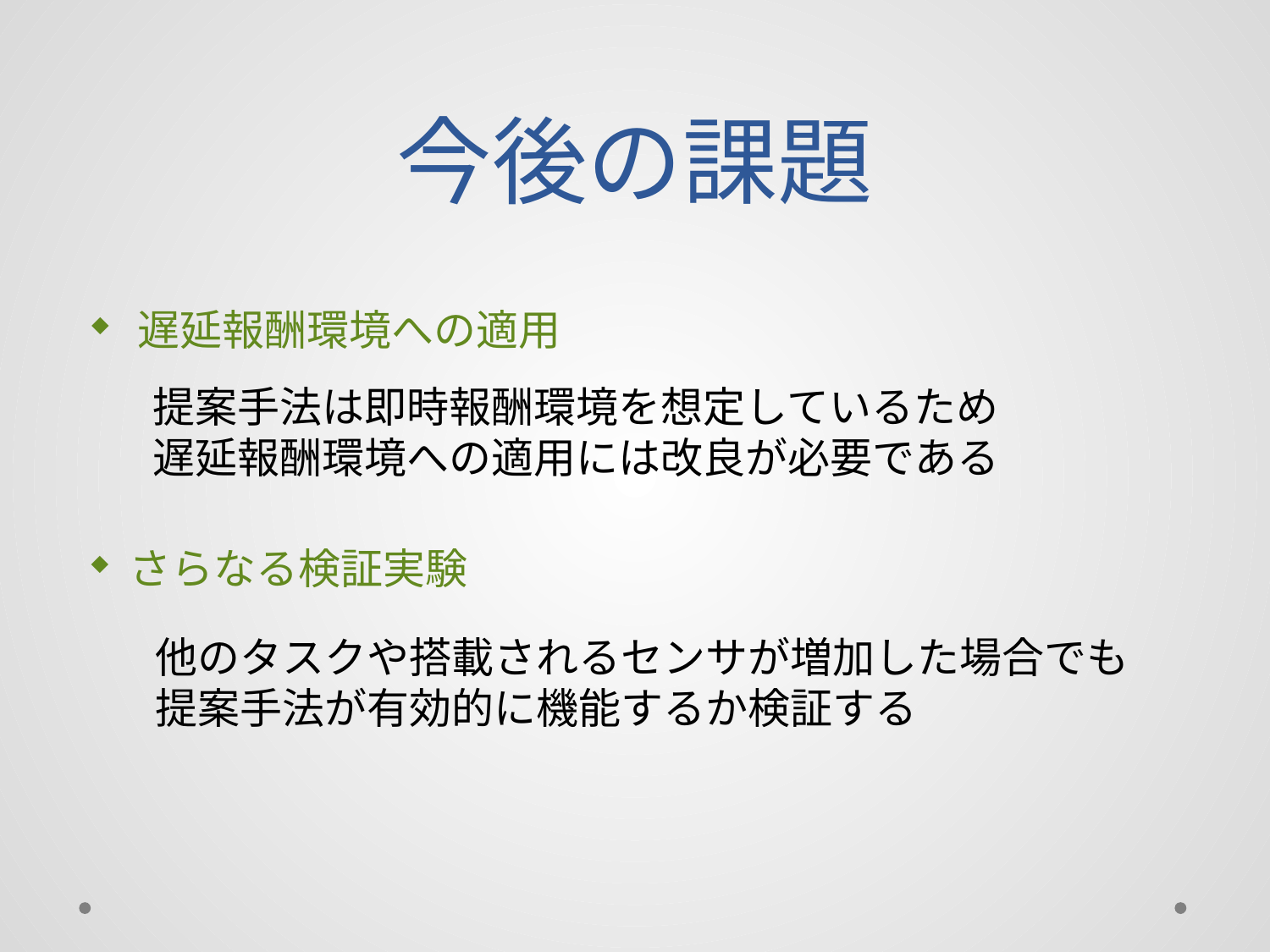

# 今後の課題
遅延報酬環境への適用
提案手法は即時報酬環境を想定しているため
遅延報酬環境への適用には改良が必要である
さらなる検証実験
他のタスクや搭載されるセンサが増加した場合でも
提案手法が有効的に機能するか検証する